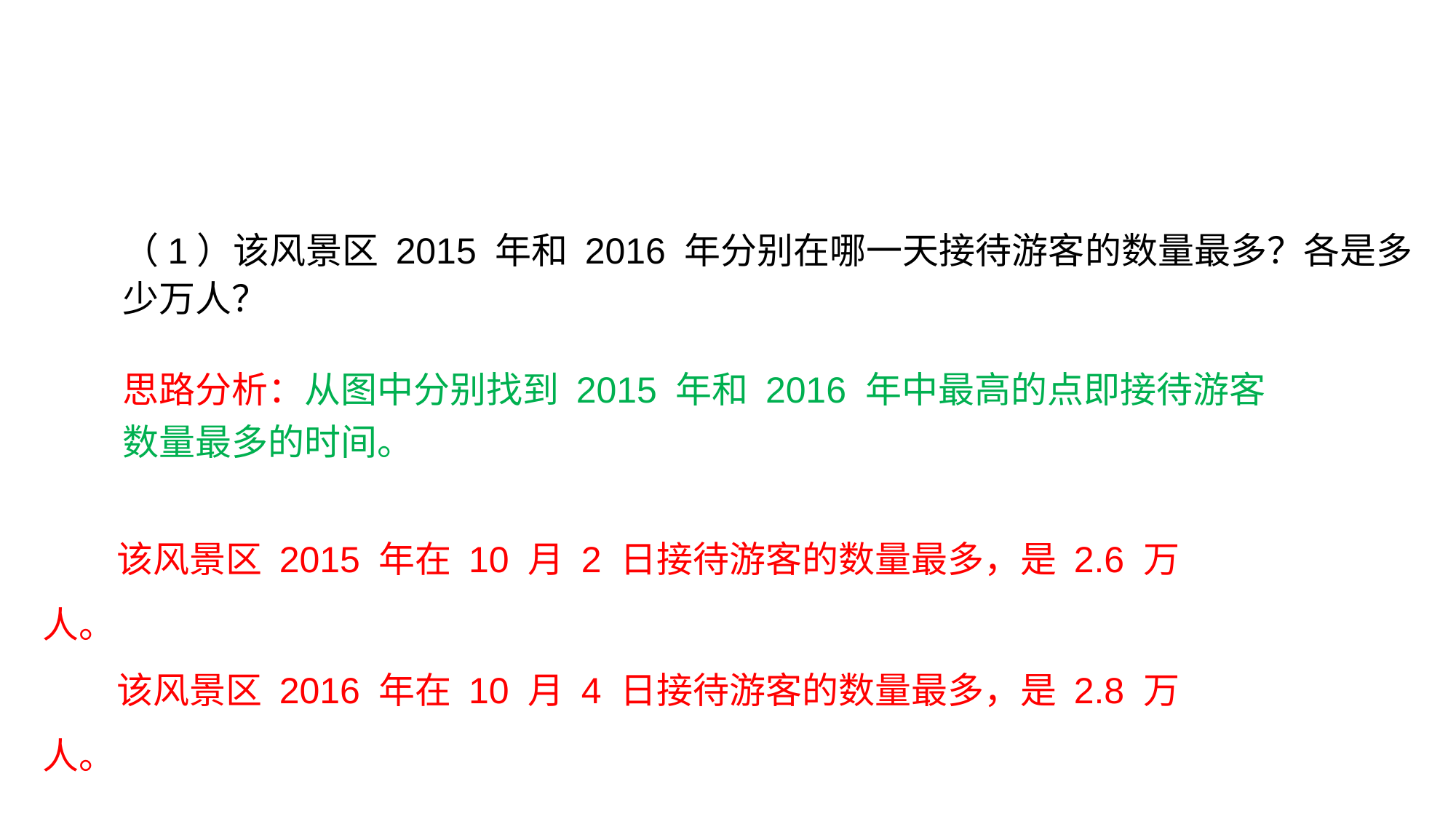

（1）该风景区 2015 年和 2016 年分别在哪一天接待游客的数量最多？各是多少万人？
思路分析：从图中分别找到 2015 年和 2016 年中最高的点即接待游客数量最多的时间。
        该风景区 2015 年在 10 月 2 日接待游客的数量最多，是 2.6 万人。
        该风景区 2016 年在 10 月 4 日接待游客的数量最多，是 2.8 万人。